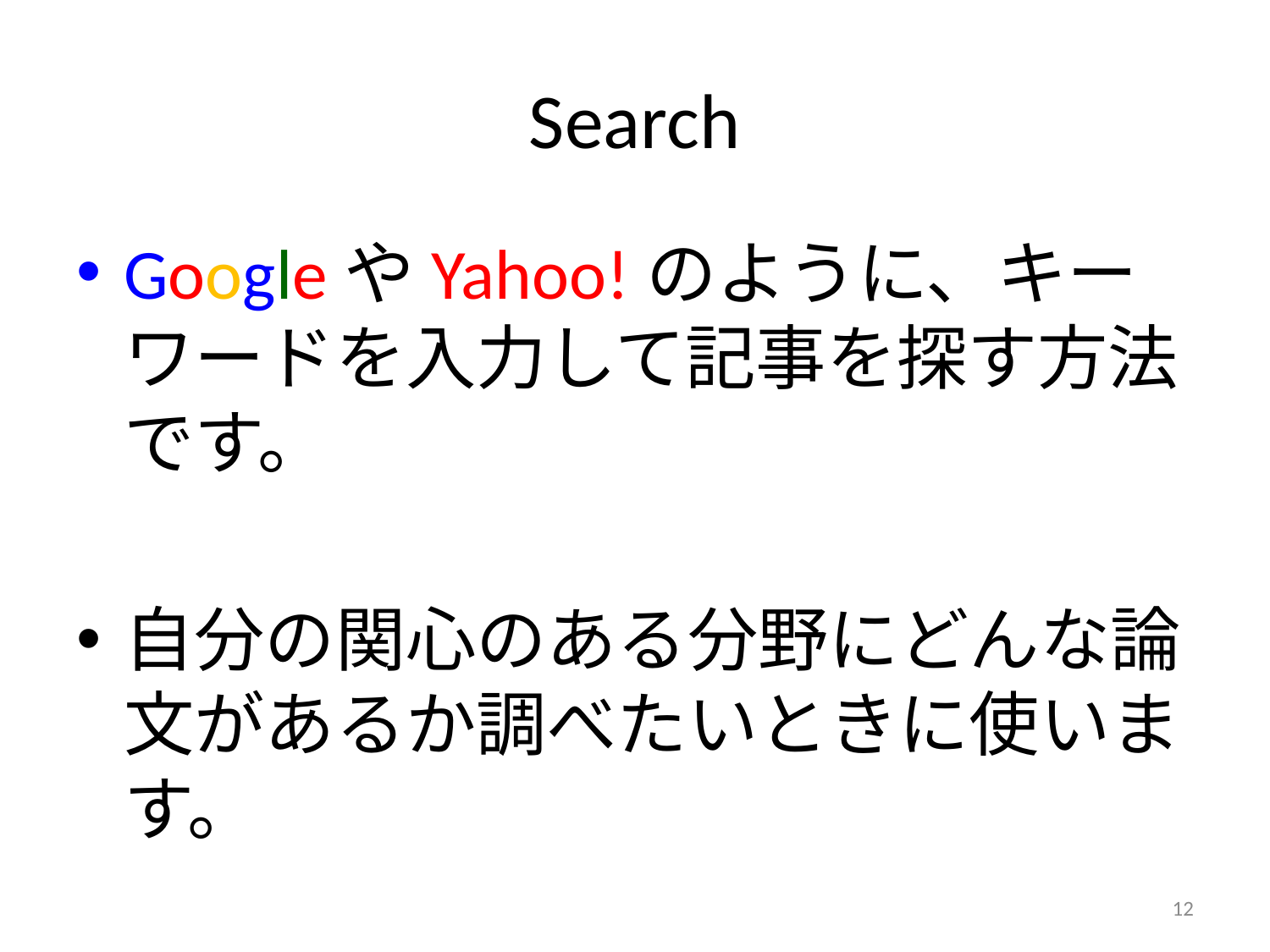

# Search
GoogleやYahoo!のように、キーワードを入力して記事を探す方法です。

自分の関心のある分野にどんな論文があるか調べたいときに使います。

12